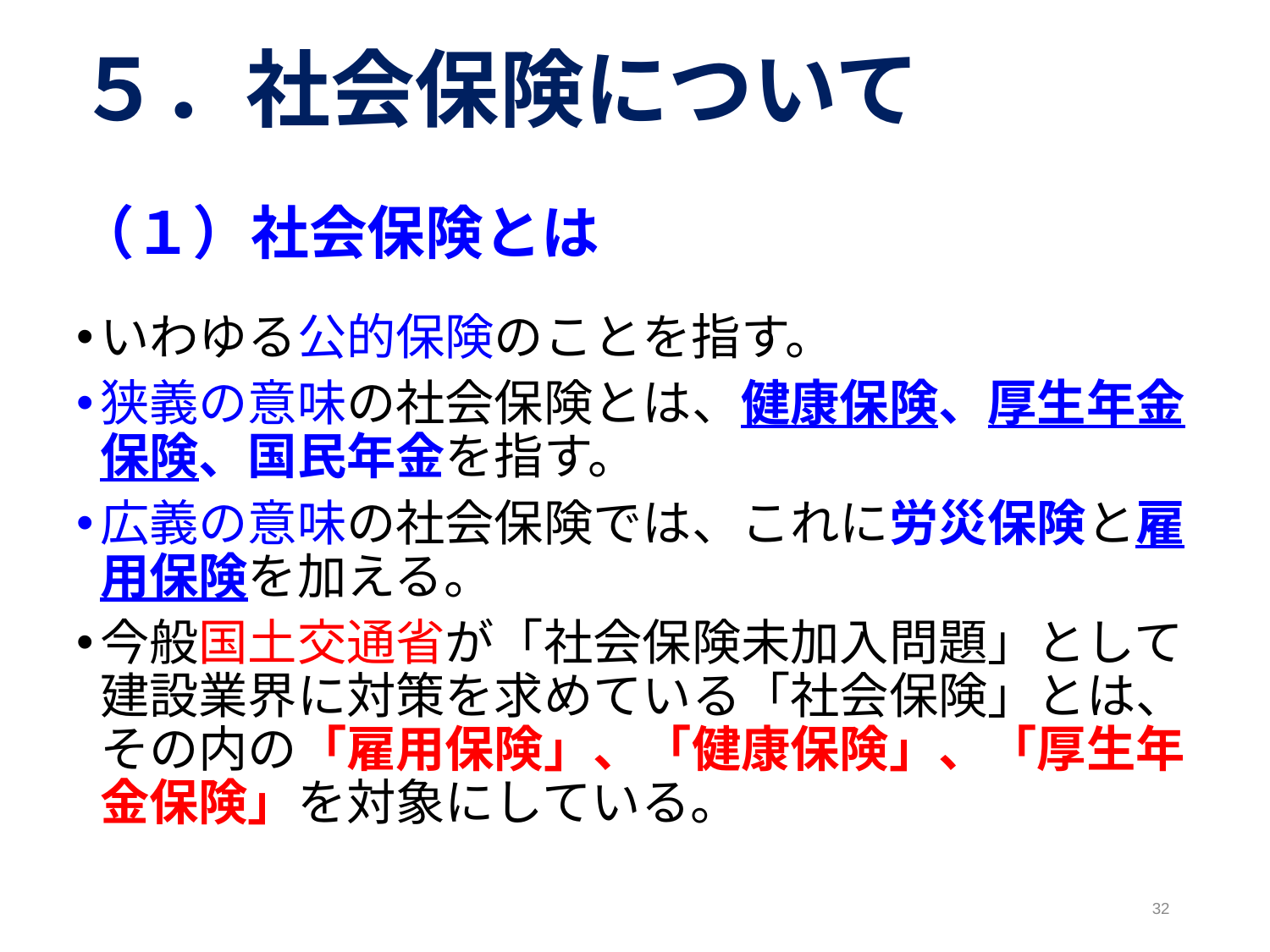

# ５．社会保険について
（１）社会保険とは
いわゆる公的保険のことを指す。
狭義の意味の社会保険とは、健康保険、厚生年金保険、国民年金を指す。
広義の意味の社会保険では、これに労災保険と雇用保険を加える。
今般国土交通省が「社会保険未加入問題」として建設業界に対策を求めている「社会保険」とは、その内の「雇用保険」、「健康保険」、「厚生年金保険」を対象にしている。
32